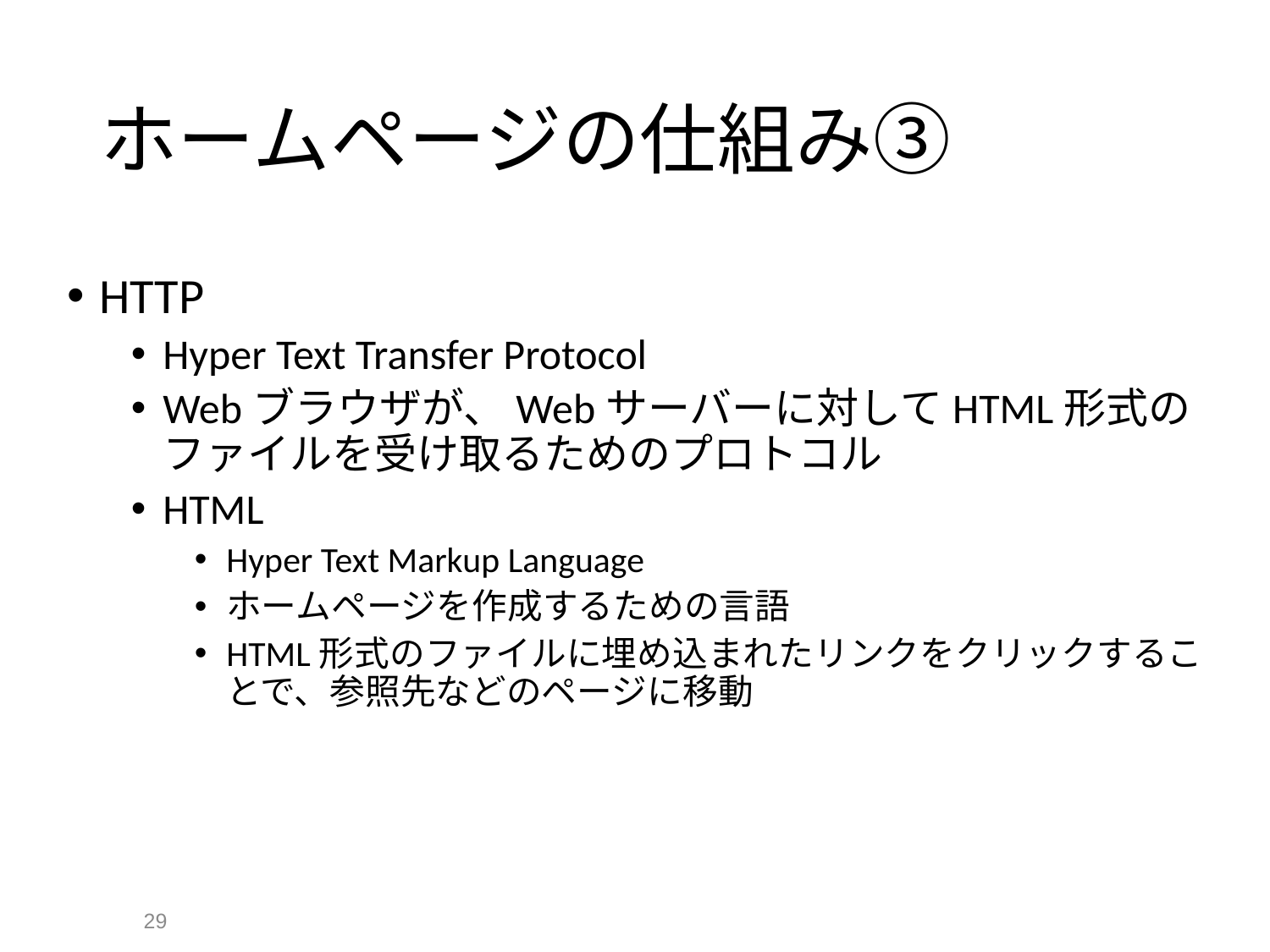

# ホームページの仕組み③
HTTP
Hyper Text Transfer Protocol
Webブラウザが、Webサーバーに対してHTML形式のファイルを受け取るためのプロトコル
HTML
Hyper Text Markup Language
ホームページを作成するための言語
HTML形式のファイルに埋め込まれたリンクをクリックすることで、参照先などのページに移動
29